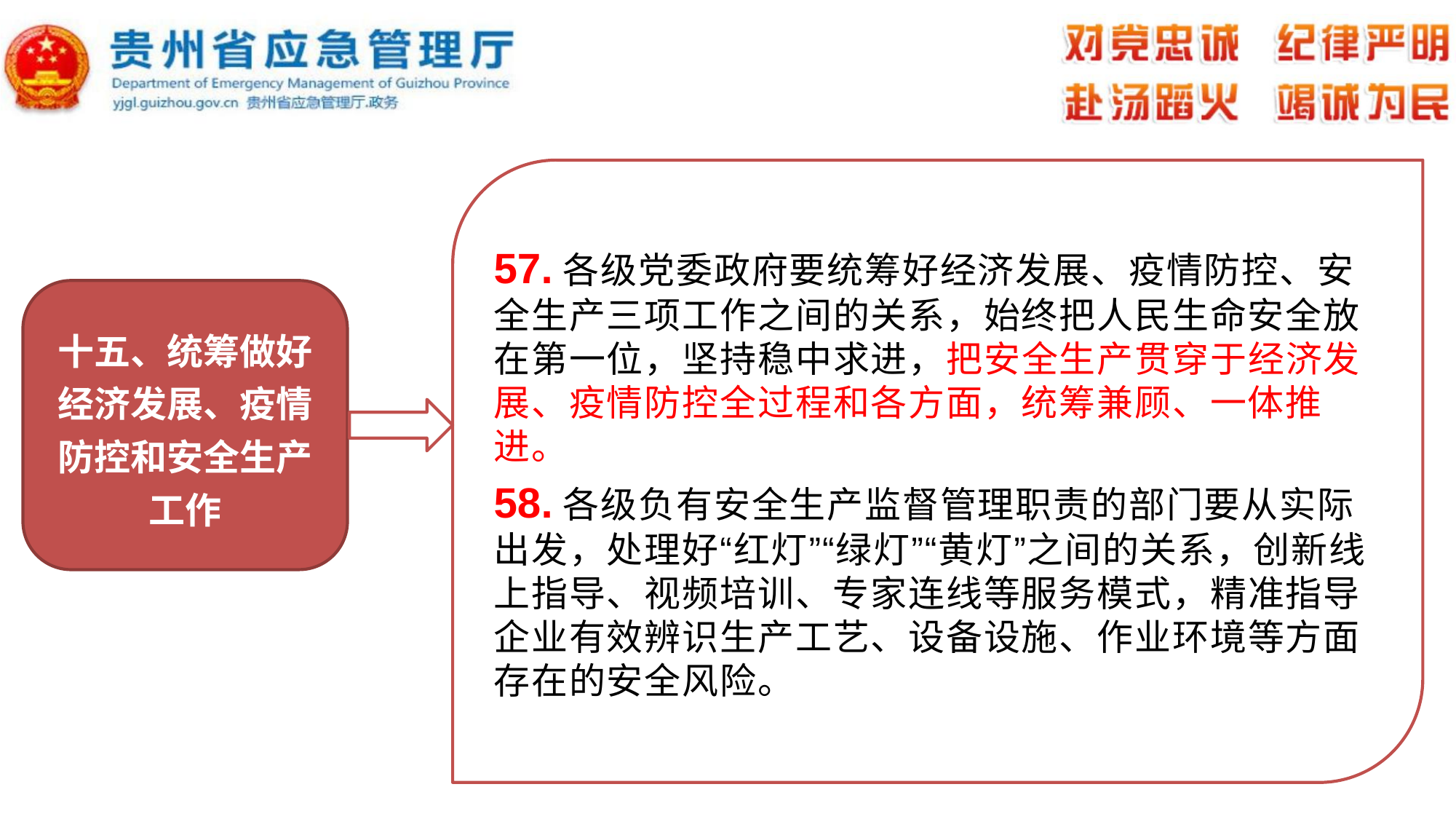

57.各级党委政府要统筹好经济发展、疫情防控、安全生产三项工作之间的关系，始终把人民生命安全放在第一位，坚持稳中求进，把安全生产贯穿于经济发展、疫情防控全过程和各方面，统筹兼顾、一体推进。
58.各级负有安全生产监督管理职责的部门要从实际出发，处理好“红灯”“绿灯”“黄灯”之间的关系，创新线上指导、视频培训、专家连线等服务模式，精准指导企业有效辨识生产工艺、设备设施、作业环境等方面存在的安全风险。
十五、统筹做好经济发展、疫情防控和安全生产工作